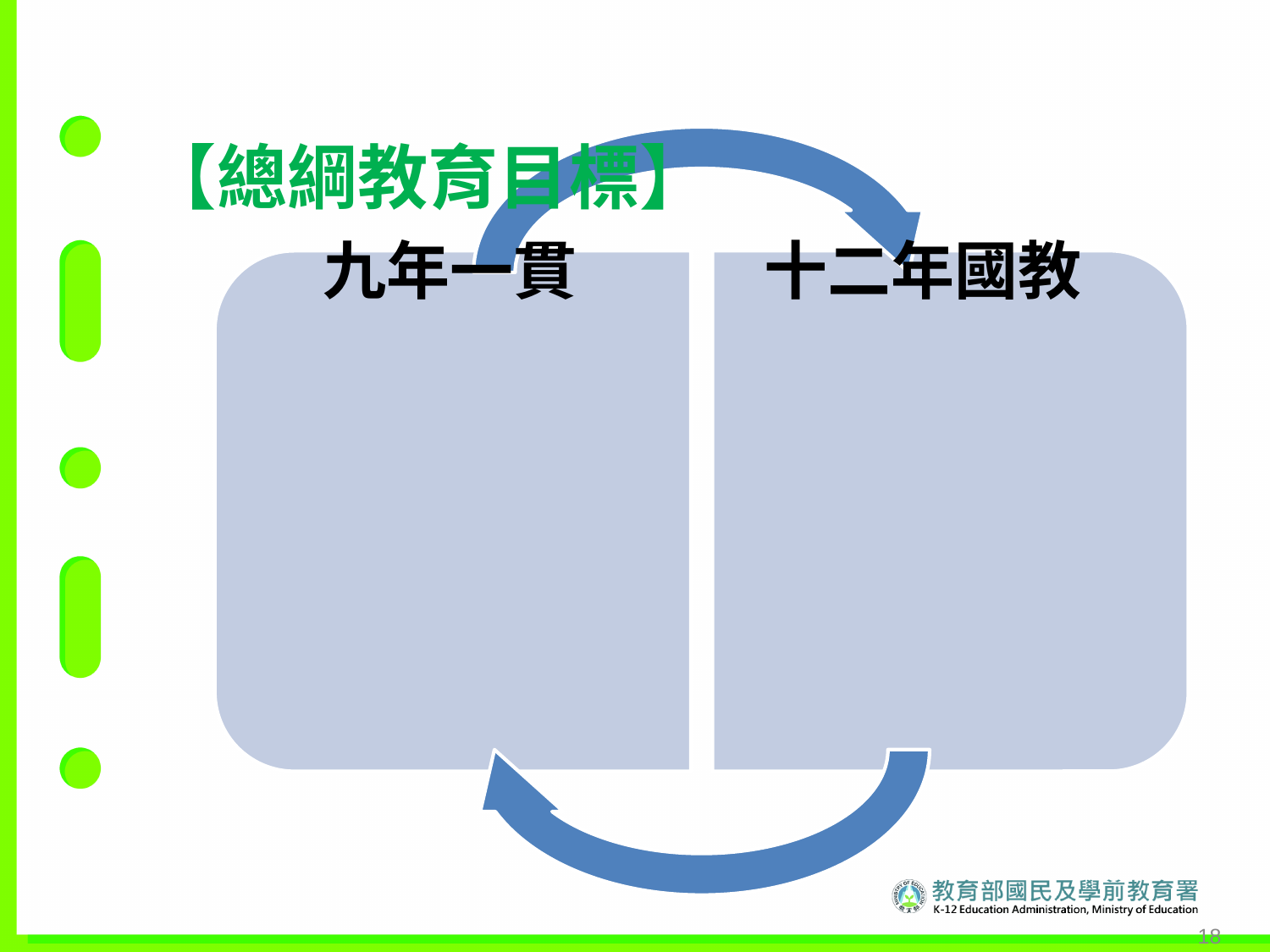

# 【總綱教育目標】
十大基本能力
核心素養
九年一貫             十二年國教
18